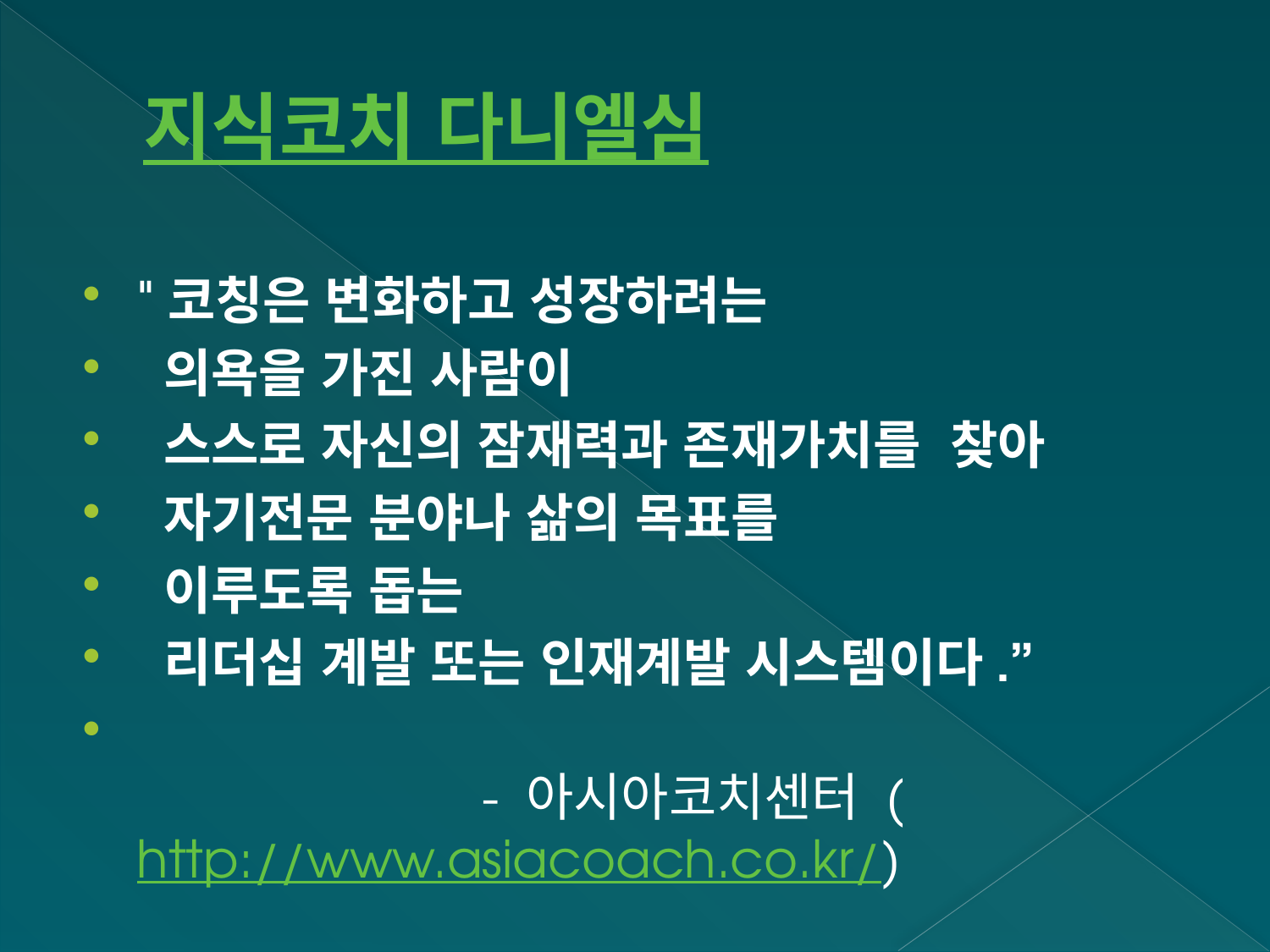

# 지식코치 다니엘심
"코칭은 변화하고 성장하려는
 의욕을 가진 사람이
 스스로 자신의 잠재력과 존재가치를  찾아
 자기전문 분야나 삶의 목표를
 이루도록 돕는
 리더십 계발 또는 인재계발 시스템이다.”
                        - 아시아코치센터 (http://www.asiacoach.co.kr/)